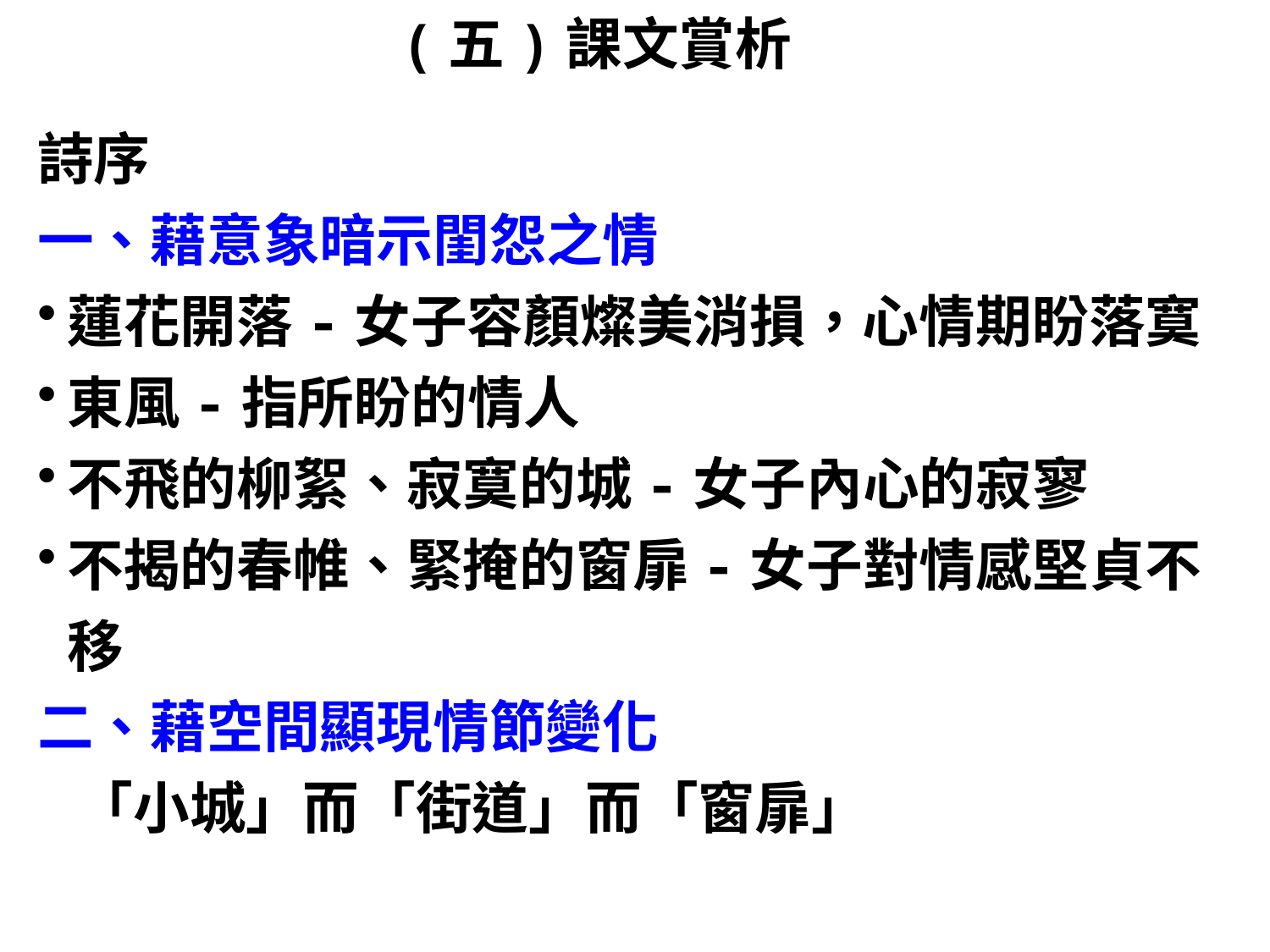

課文賞析-1
(五)課文賞析
詩序
一、藉意象暗示閨怨之情
蓮花開落-女子容顏燦美消損，心情期盼落寞
東風-指所盼的情人
不飛的柳絮、寂寞的城-女子內心的寂寥
不揭的春帷、緊掩的窗扉-女子對情感堅貞不移
二、藉空間顯現情節變化
  「小城」而「街道」而「窗扉」